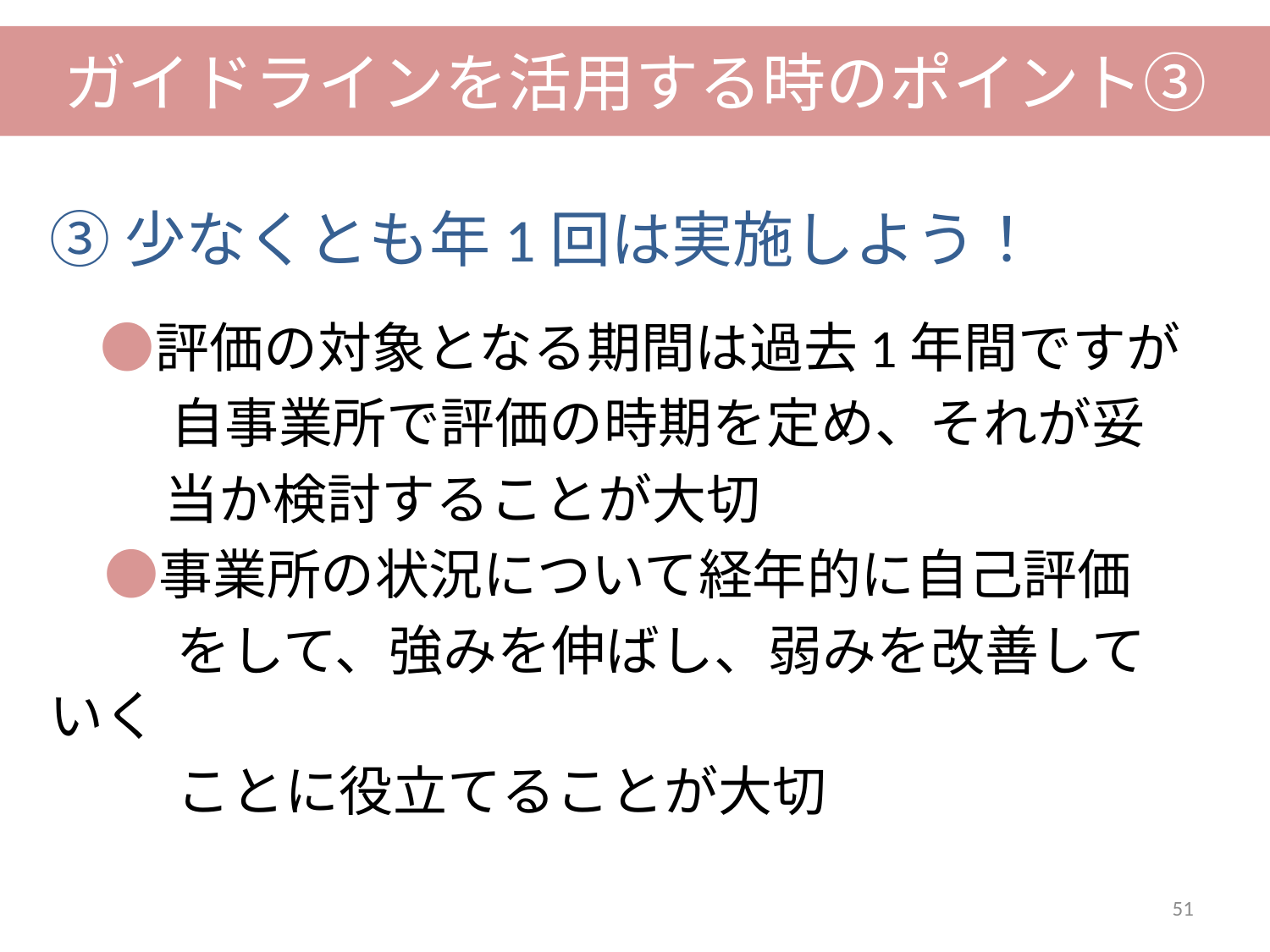

ガイドラインを活用する時のポイント③
③少なくとも年1回は実施しよう！

　●評価の対象となる期間は過去1年間ですが
　 　自事業所で評価の時期を定め、それが妥
    　当か検討することが大切
　●事業所の状況について経年的に自己評価
     　をして、強みを伸ばし、弱みを改善していく
     　ことに役立てることが大切
51